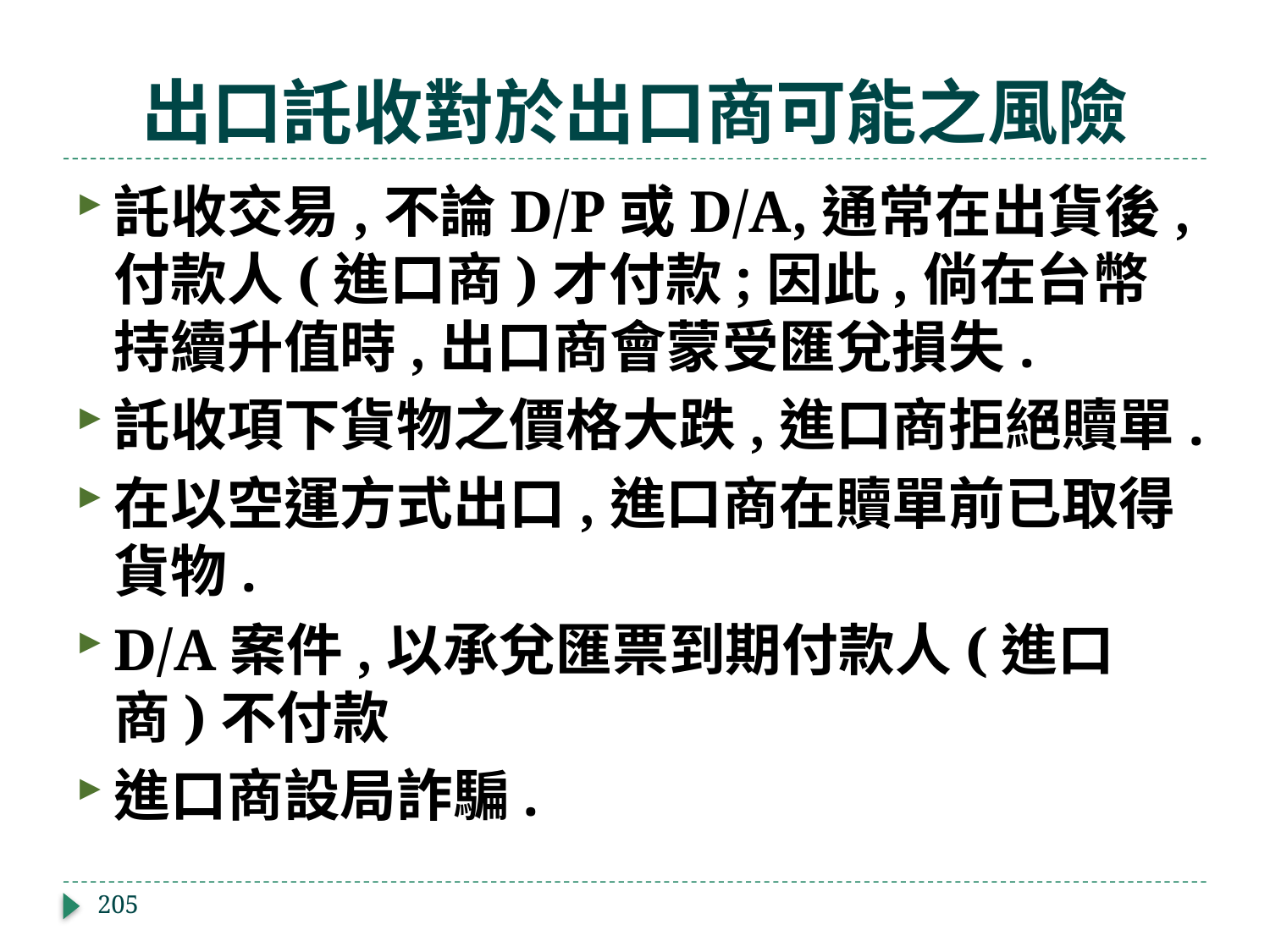

# 出口託收對於出口商可能之風險
託收交易,不論D/P或D/A,通常在出貨後,付款人(進口商)才付款;因此,倘在台幣持續升值時,出口商會蒙受匯兌損失.
託收項下貨物之價格大跌,進口商拒絕贖單.
在以空運方式出口,進口商在贖單前已取得貨物.
D/A案件,以承兌匯票到期付款人(進口商)不付款
進口商設局詐騙.
205